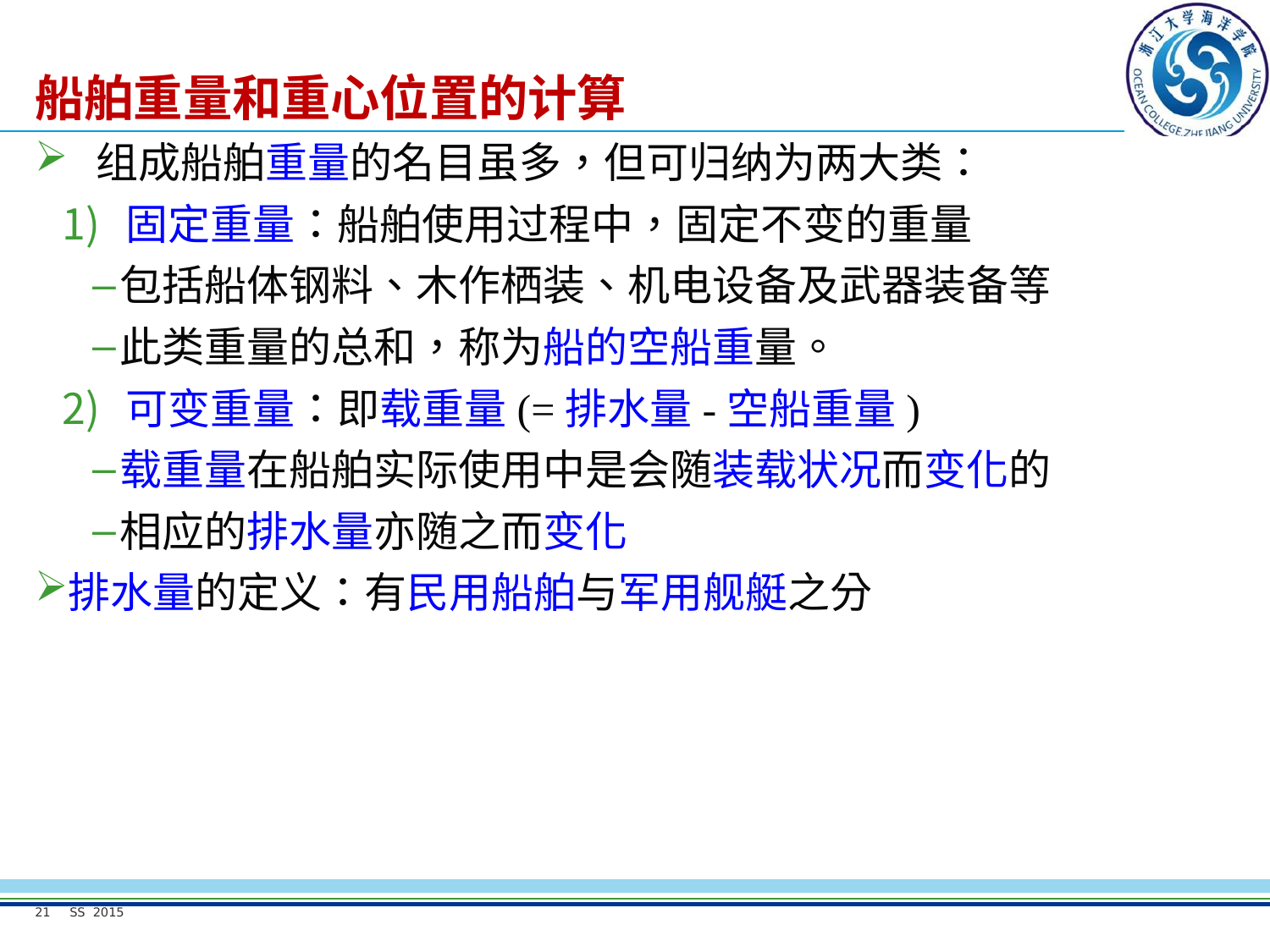

# 船舶重量和重心位置的计算
组成船舶重量的名目虽多，但可归纳为两大类：
固定重量：船舶使用过程中，固定不变的重量
包括船体钢料、木作栖装、机电设备及武器装备等
此类重量的总和，称为船的空船重量。
可变重量：即载重量(=排水量-空船重量)
载重量在船舶实际使用中是会随装载状况而变化的
相应的排水量亦随之而变化
排水量的定义：有民用船舶与军用舰艇之分
21